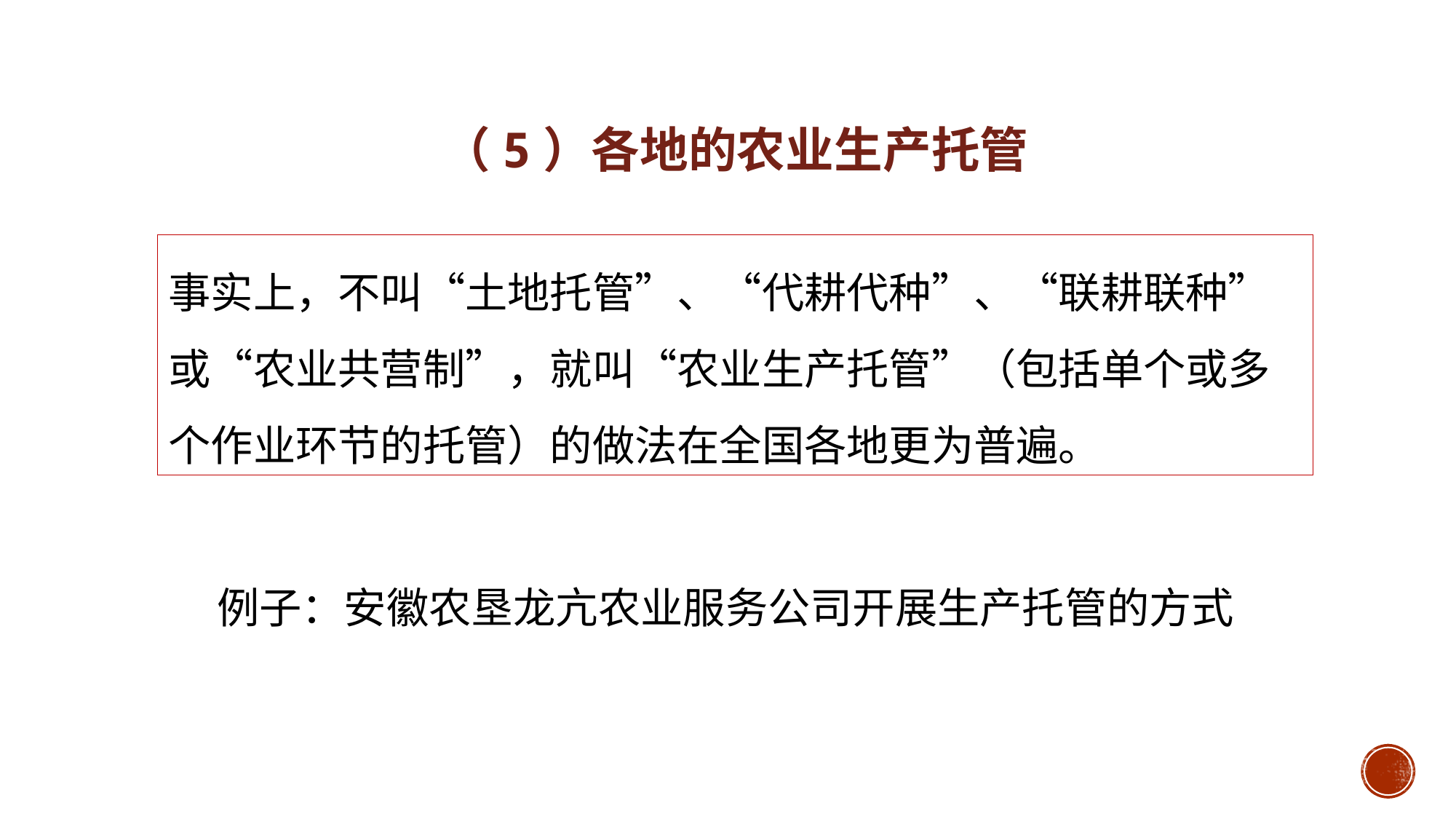

（5）各地的农业生产托管
事实上，不叫“土地托管”、“代耕代种”、“联耕联种”或“农业共营制”，就叫“农业生产托管”（包括单个或多个作业环节的托管）的做法在全国各地更为普遍。
例子：安徽农垦龙亢农业服务公司开展生产托管的方式